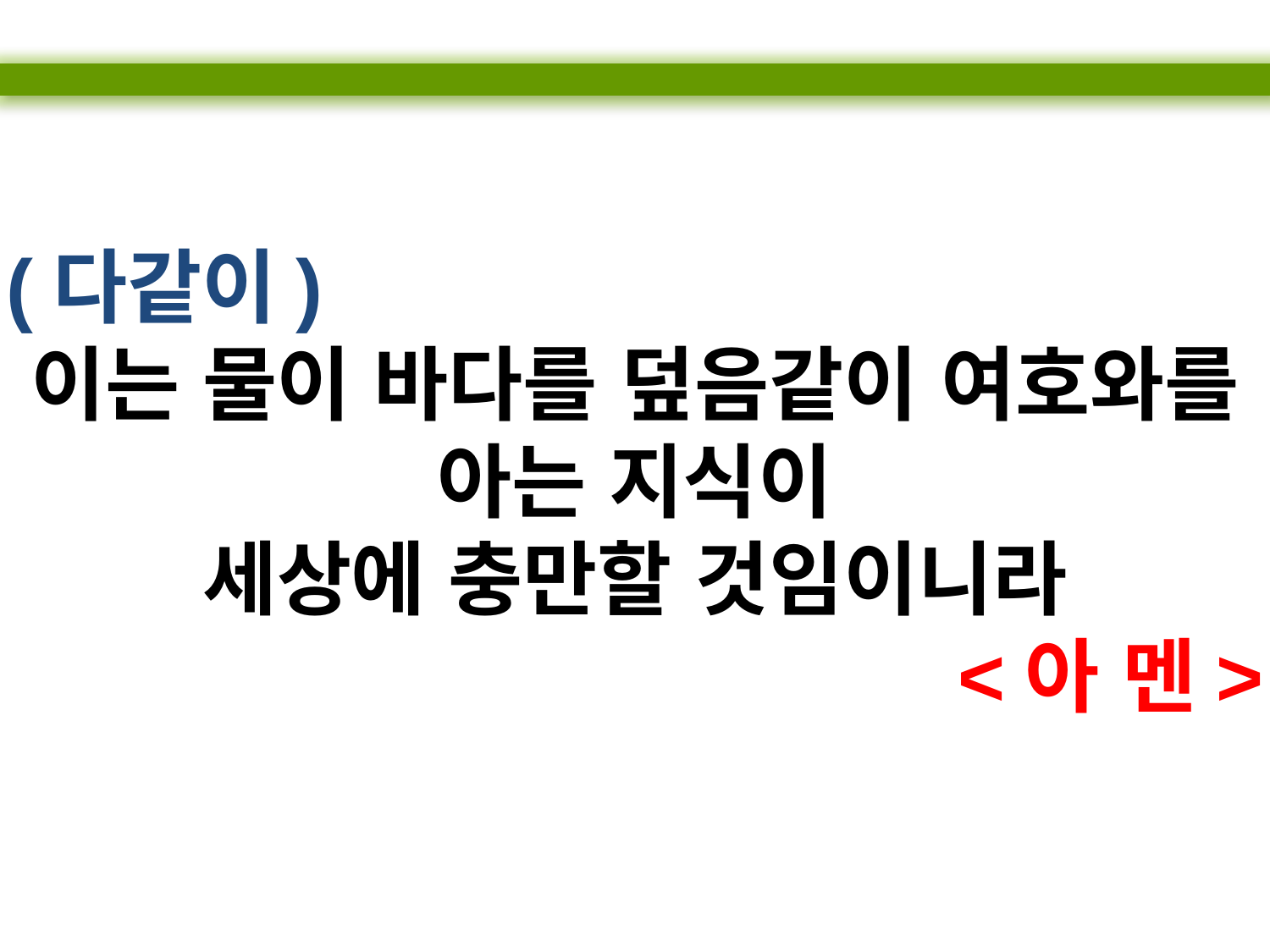

(다같이)
이는 물이 바다를 덮음같이 여호와를 아는 지식이
세상에 충만할 것임이니라
<아 멘>